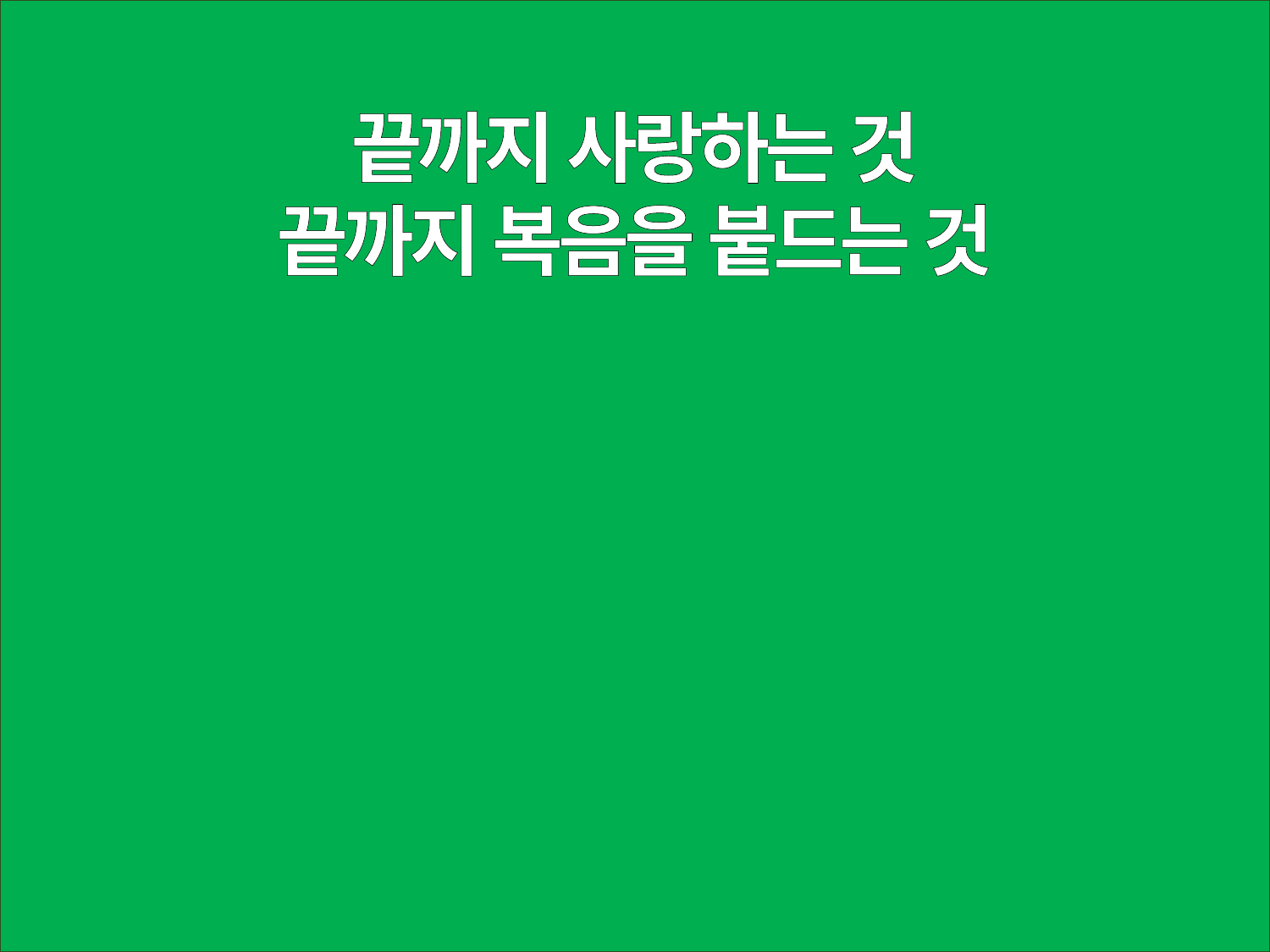

끝까지 사랑하는 것
끝까지 복음을 붙드는 것